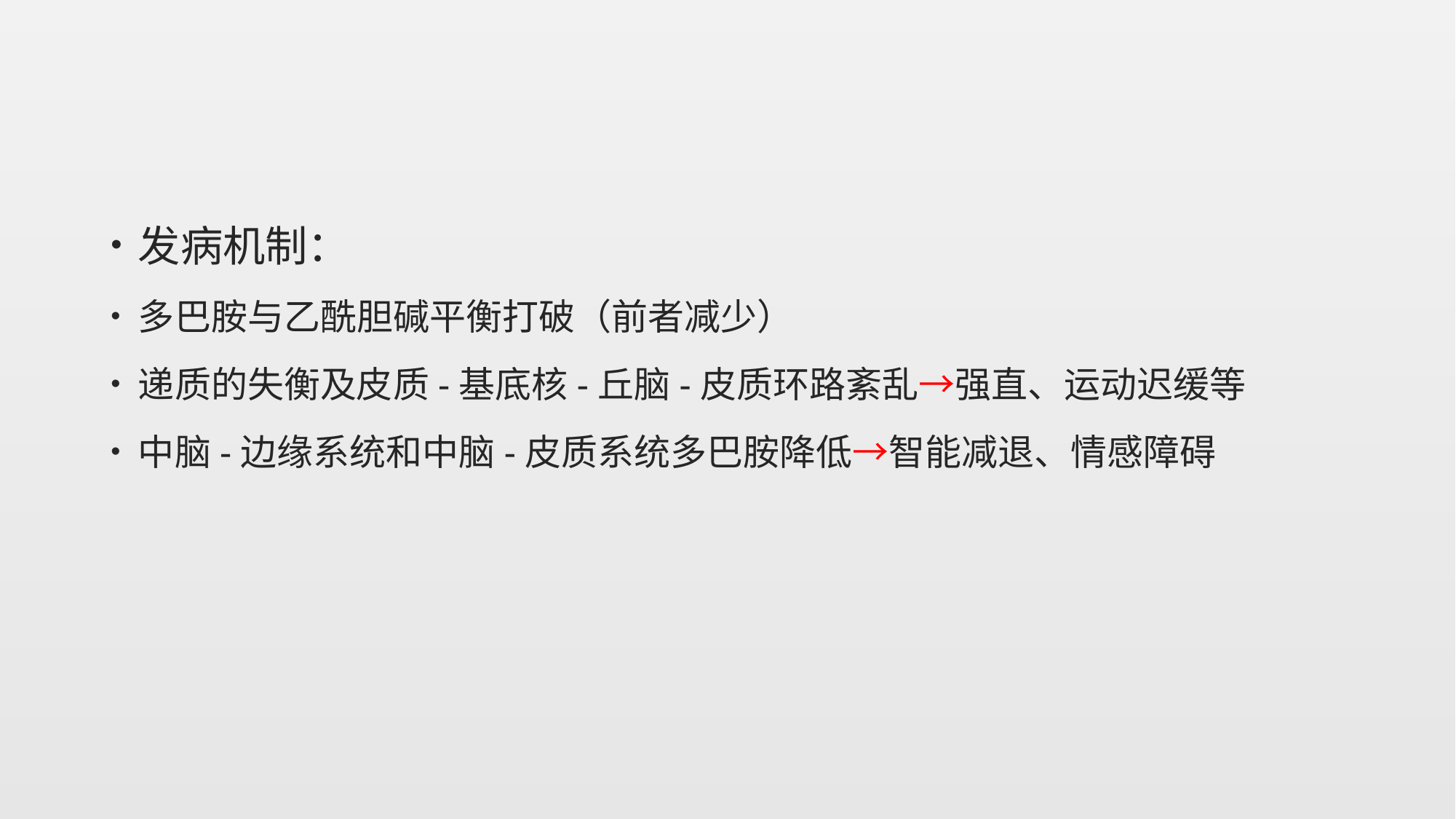

#
发病机制：
多巴胺与乙酰胆碱平衡打破（前者减少）
递质的失衡及皮质-基底核-丘脑-皮质环路紊乱→强直、运动迟缓等
中脑-边缘系统和中脑-皮质系统多巴胺降低→智能减退、情感障碍